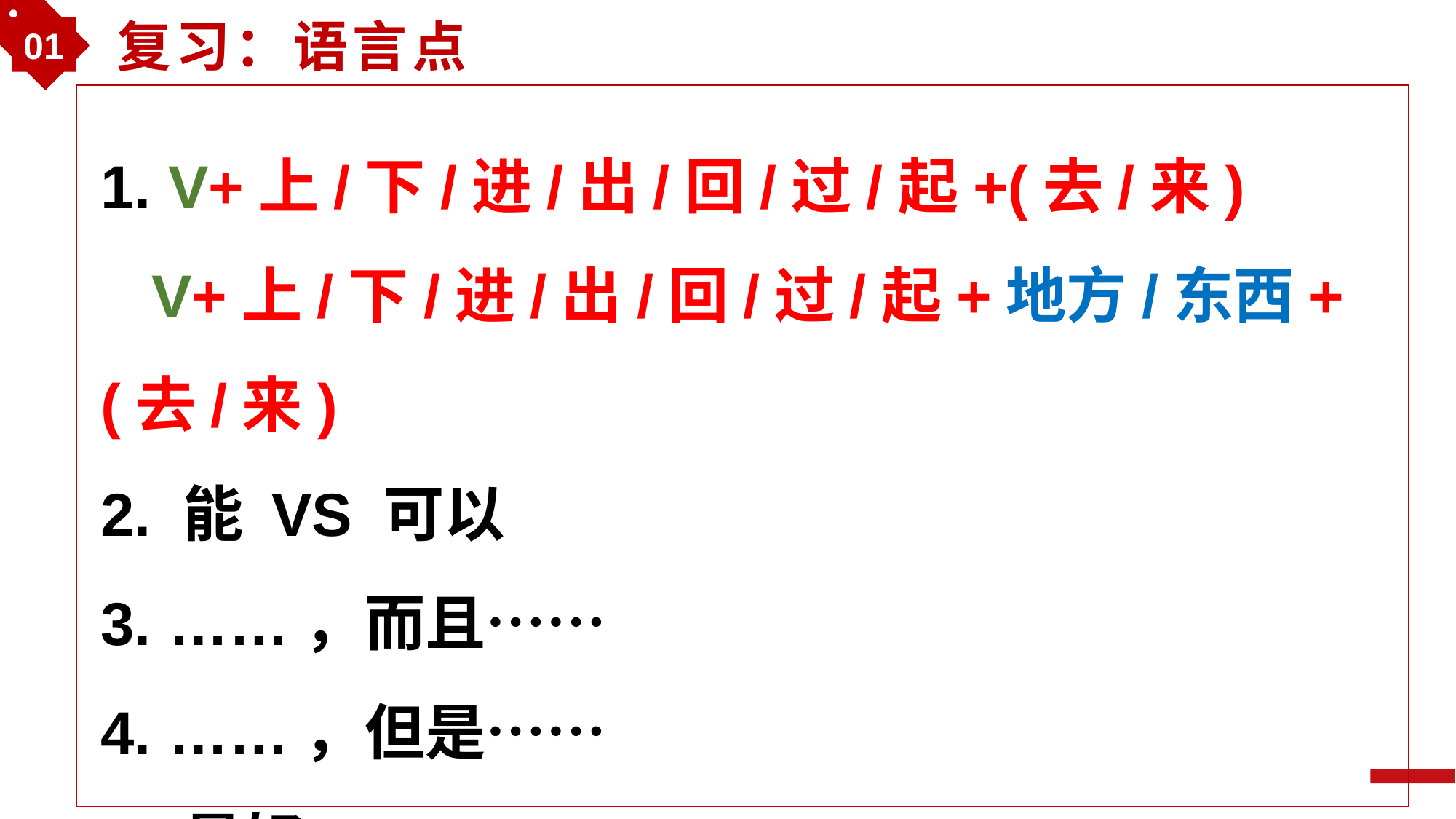

01
复习：语言点

1. V+上/下/进/出/回/过/起+(去/来)
   V+上/下/进/出/回/过/起+地方/东西+(去/来)
2. 能 VS 可以
3. ……，而且……
4. ……，但是……
5. 最好